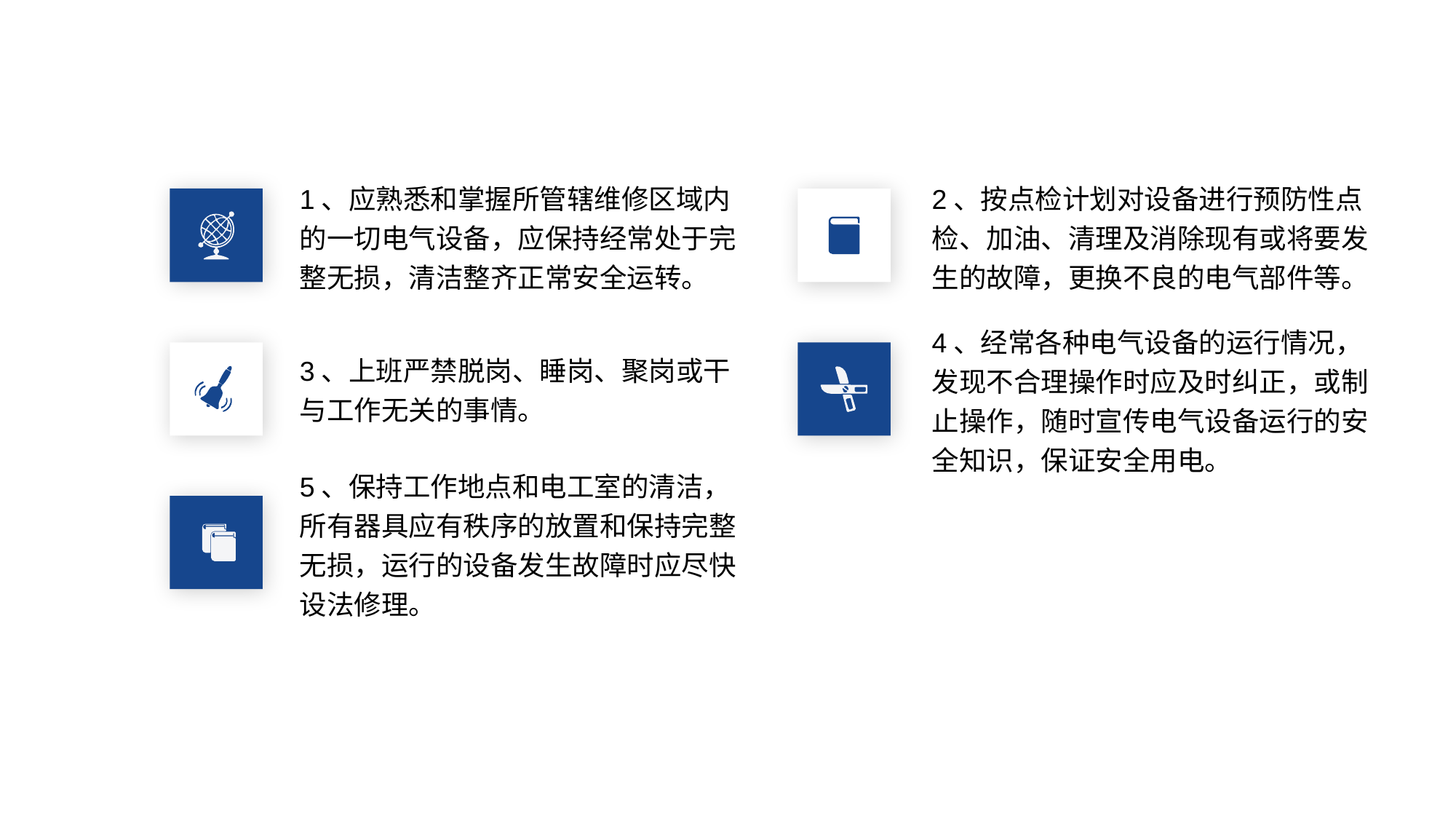

2、按点检计划对设备进行预防性点检、加油、清理及消除现有或将要发生的故障，更换不良的电气部件等。
1、应熟悉和掌握所管辖维修区域内的一切电气设备，应保持经常处于完整无损，清洁整齐正常安全运转。

4、经常各种电气设备的运行情况，发现不合理操作时应及时纠正，或制止操作，随时宣传电气设备运行的安全知识，保证安全用电。
3、上班严禁脱岗、睡岗、聚岗或干与工作无关的事情。

5、保持工作地点和电工室的清洁，所有器具应有秩序的放置和保持完整无损，运行的设备发生故障时应尽快设法修理。